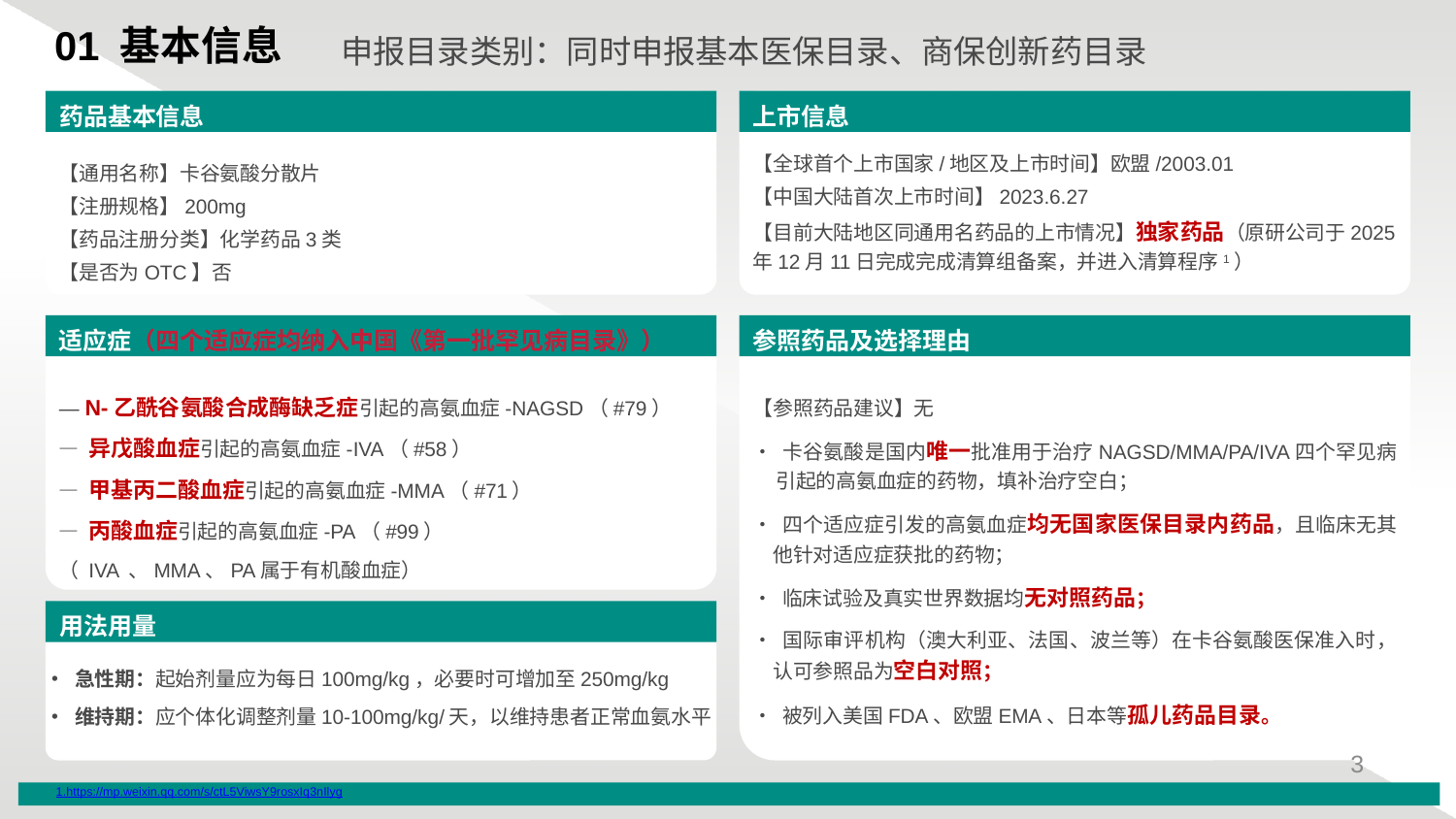

01 基本信息
申报目录类别：同时申报基本医保目录、商保创新药目录

药品基本信息

上市信息
【全球首个上市国家/地区及上市时间】欧盟/2003.01
【中国大陆首次上市时间】2023.6.27
【目前大陆地区同通用名药品的上市情况】独家药品（原研公司于2025年12月11日完成完成清算组备案，并进入清算程序1）
【通用名称】卡谷氨酸分散片
【注册规格】200mg
【药品注册分类】化学药品3类
【是否为OTC】否

适应症（四个适应症均纳入中国《第一批罕见病目录》）

参照药品及选择理由

【参照药品建议】无
• 卡谷氨酸是国内唯一批准用于治疗NAGSD/MMA/PA/IVA四个罕见病引起的高氨血症的药物，填补治疗空白；
• 四个适应症引发的高氨血症均无国家医保目录内药品，且临床无其他针对适应症获批的药物；
• 临床试验及真实世界数据均无对照药品；
• 国际审评机构（澳大利亚、法国、波兰等）在卡谷氨酸医保准入时，认可参照品为空白对照；
• 被列入美国FDA、欧盟EMA、日本等孤儿药品目录。
— N-乙酰谷氨酸合成酶缺乏症引起的高氨血症-NAGSD（#79）
— 异戊酸血症引起的高氨血症-IVA（#58）
— 甲基丙二酸血症引起的高氨血症-MMA（#71）
— 丙酸血症引起的高氨血症-PA（#99）
（ IVA 、MMA、PA属于有机酸血症）

用法用量
• 急性期：起始剂量应为每日100mg/kg，必要时可增加至250mg/kg
• 维持期：应个体化调整剂量10-100mg/kg/天，以维持患者正常血氨水平
3
1.https://mp.weixin.qq.com/s/ctL5ViwsY9rosxIq3nIlyg